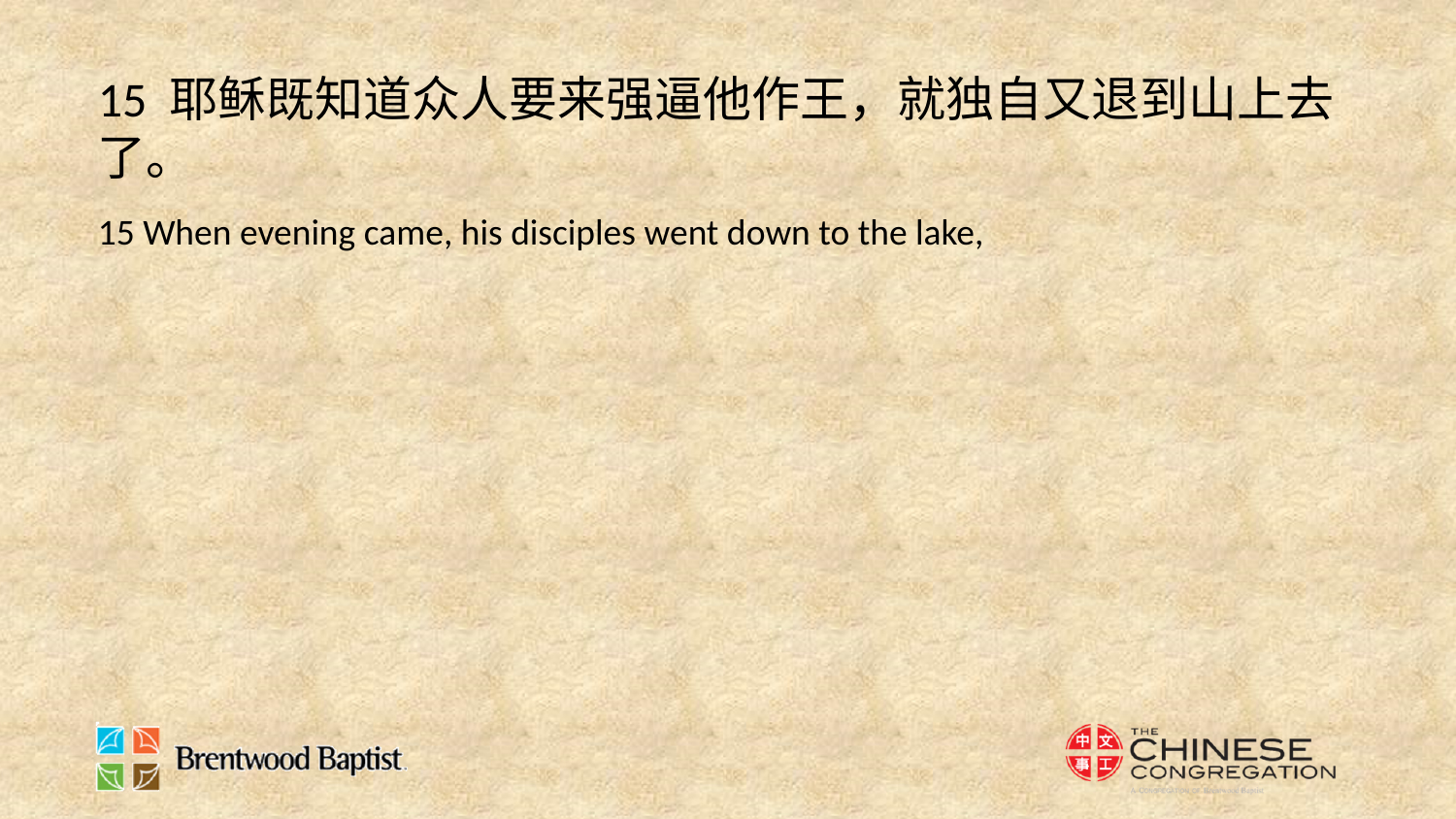

15 耶稣既知道众人要来强逼他作王，就独自又退到山上去了。

15 When evening came, his disciples went down to the lake,